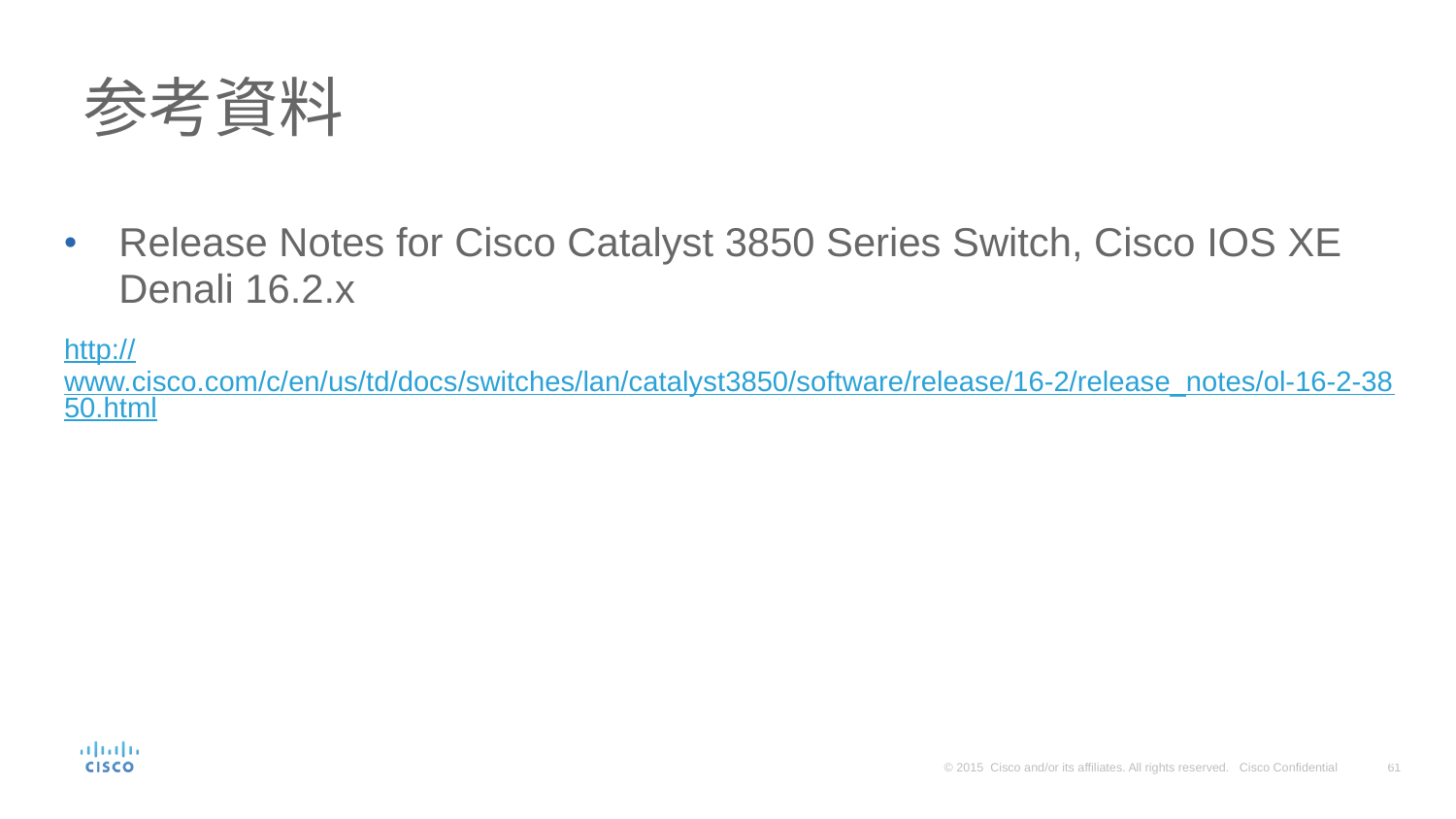

# 参考資料

Release Notes for Cisco Catalyst 3850 Series Switch, Cisco IOS XE Denali 16.2.x
http://www.cisco.com/c/en/us/td/docs/switches/lan/catalyst3850/software/release/16-2/release_notes/ol-16-2-3850.html